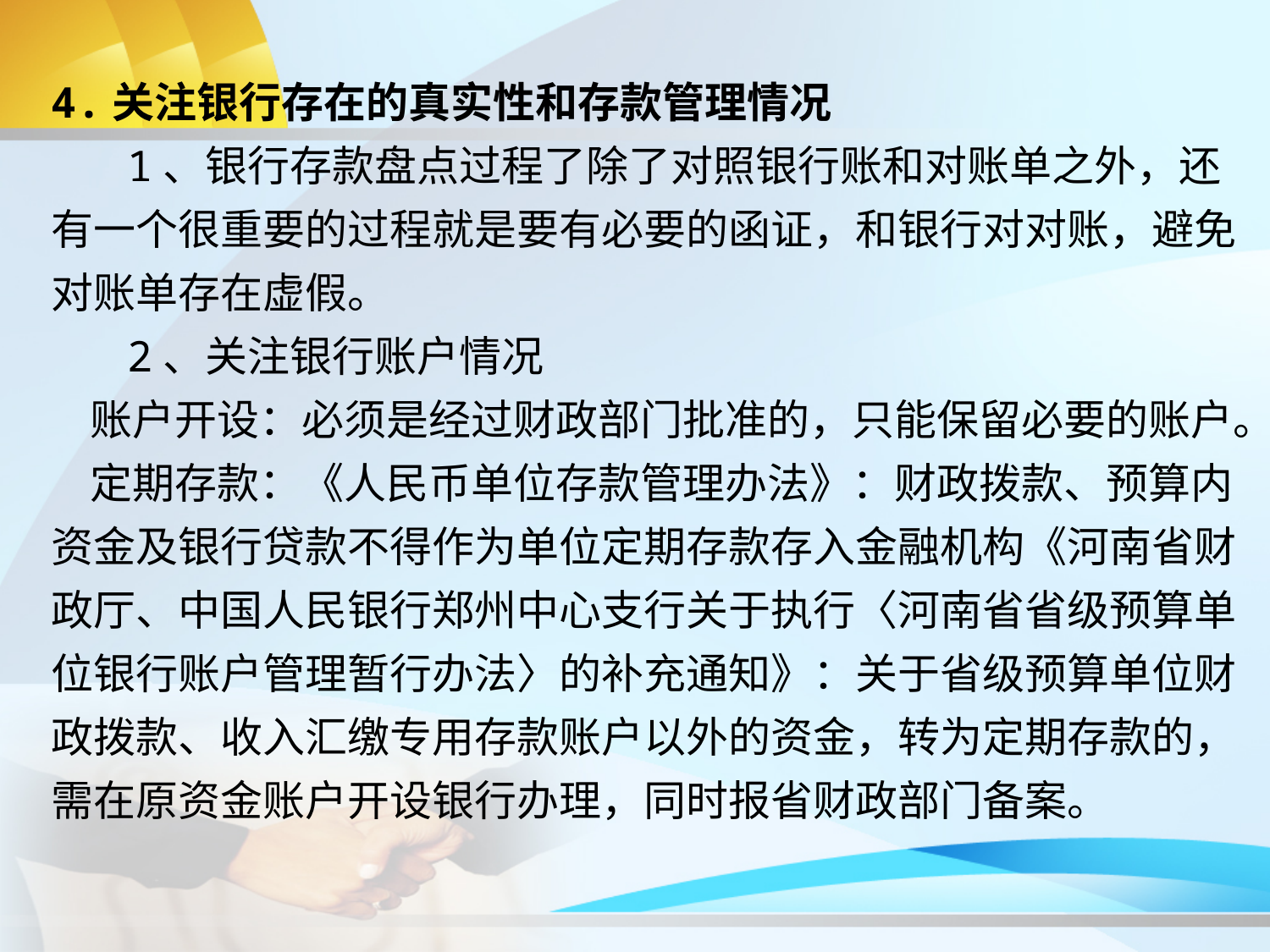

4.关注银行存在的真实性和存款管理情况
   1、银行存款盘点过程了除了对照银行账和对账单之外，还有一个很重要的过程就是要有必要的函证，和银行对对账，避免对账单存在虚假。
   2、关注银行账户情况
   账户开设：必须是经过财政部门批准的，只能保留必要的账户。
   定期存款：《人民币单位存款管理办法》：财政拨款、预算内资金及银行贷款不得作为单位定期存款存入金融机构《河南省财政厅、中国人民银行郑州中心支行关于执行〈河南省省级预算单位银行账户管理暂行办法〉的补充通知》：关于省级预算单位财政拨款、收入汇缴专用存款账户以外的资金，转为定期存款的，需在原资金账户开设银行办理，同时报省财政部门备案。